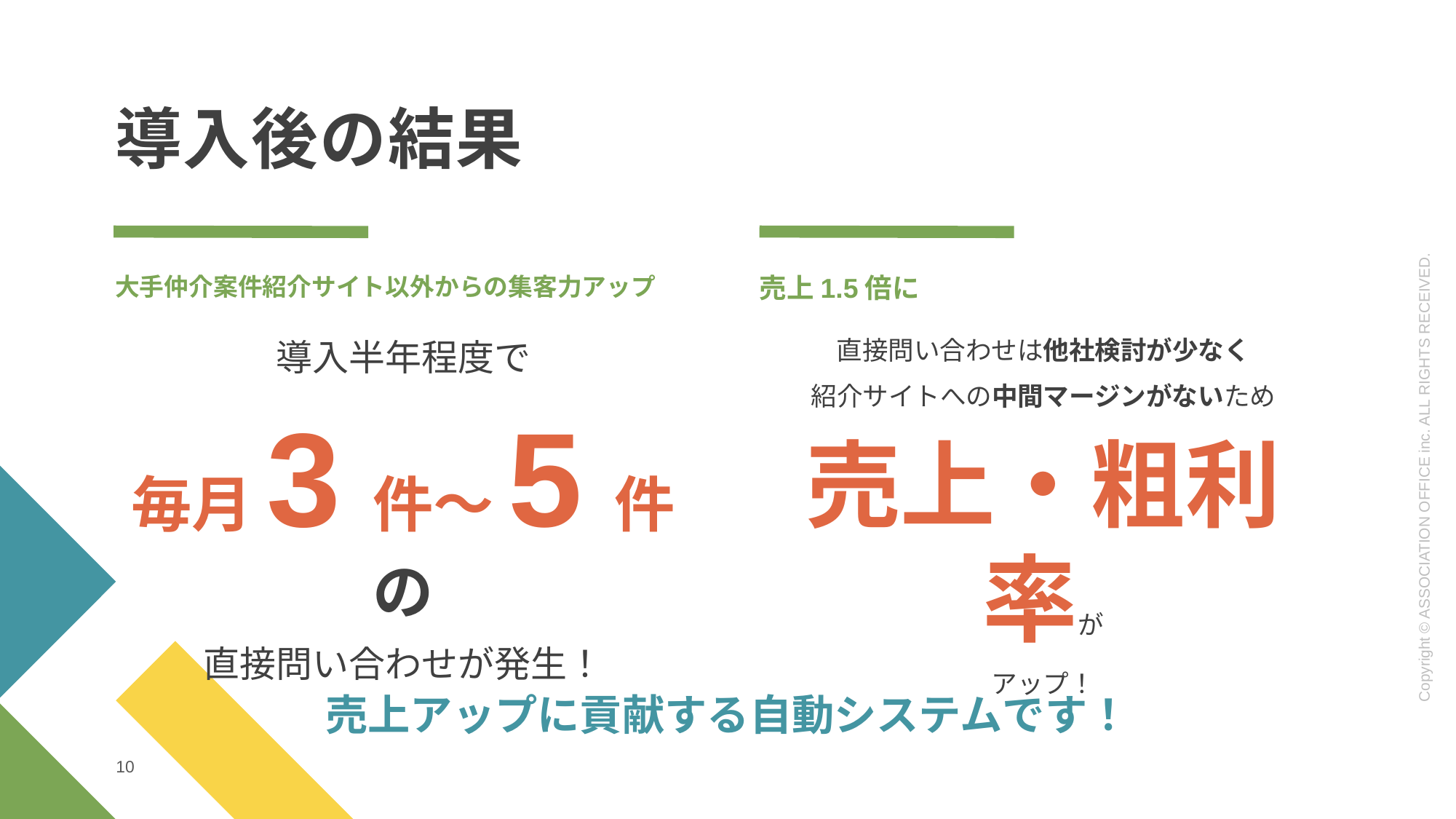

# 導入後の結果
大手仲介案件紹介サイト以外からの集客力アップ
売上1.5倍に
導入半年程度で
毎月3件〜5件の
直接問い合わせが発生！
直接問い合わせは他社検討が少なく
紹介サイトへの中間マージンがないため
売上・粗利率が
アップ！
売上アップに貢献する自動システムです！
10